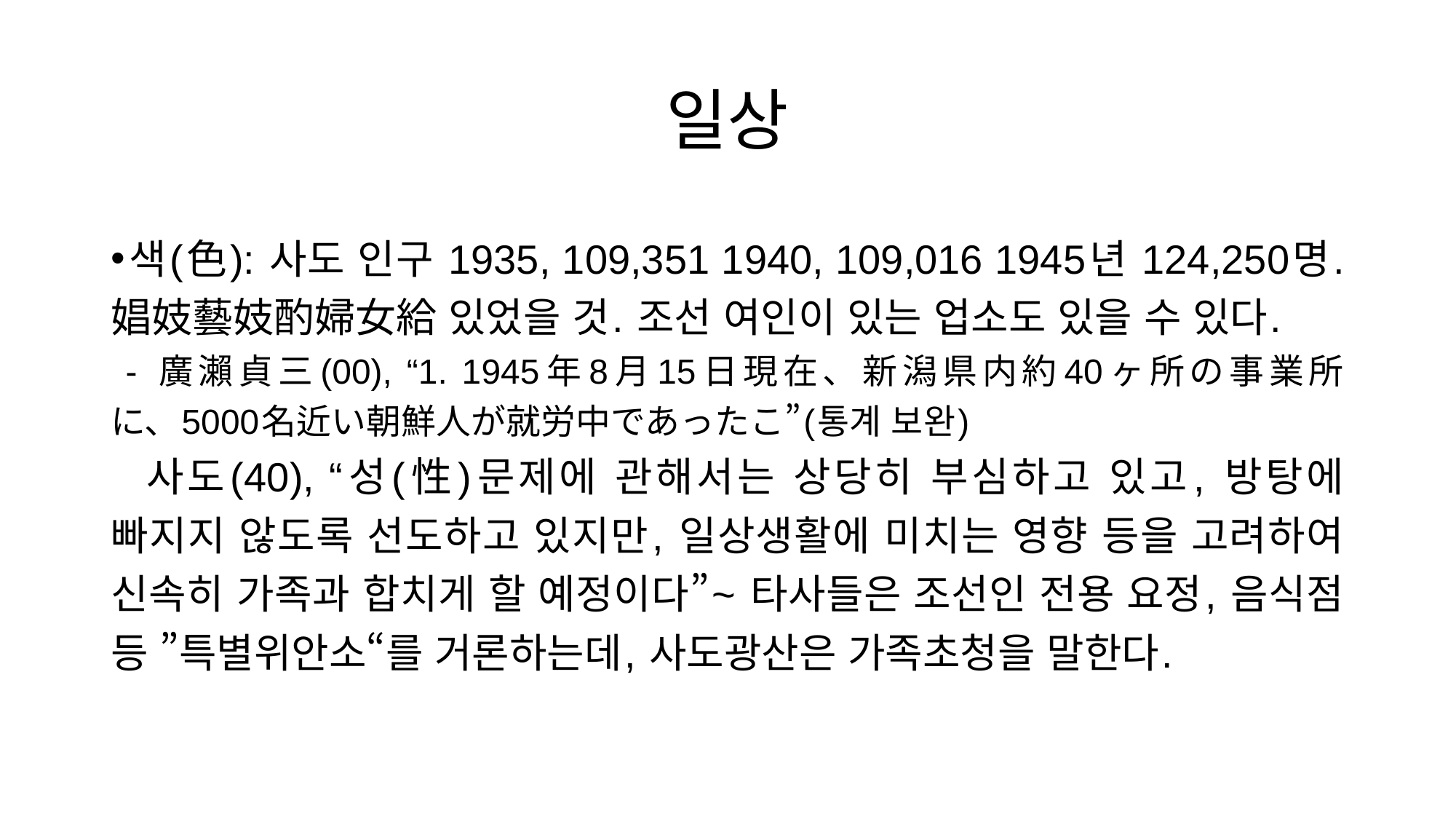

# 일상
 색(色): 사도 인구 1935, 109,351 1940, 109,016 1945년 124,250명. 娼妓藝妓酌婦女給 있었을 것. 조선 여인이 있는 업소도 있을 수 있다.
 - 廣瀨貞三(00), “1. 1945年8月15日現在、新潟県内約40ヶ所の事業所に、5000名近い朝鮮人が就労中であったこ”(통계 보완)
  사도(40), “성(性)문제에 관해서는 상당히 부심하고 있고, 방탕에 빠지지 않도록 선도하고 있지만, 일상생활에 미치는 영향 등을 고려하여 신속히 가족과 합치게 할 예정이다”~ 타사들은 조선인 전용 요정, 음식점 등 ”특별위안소“를 거론하는데, 사도광산은 가족초청을 말한다.